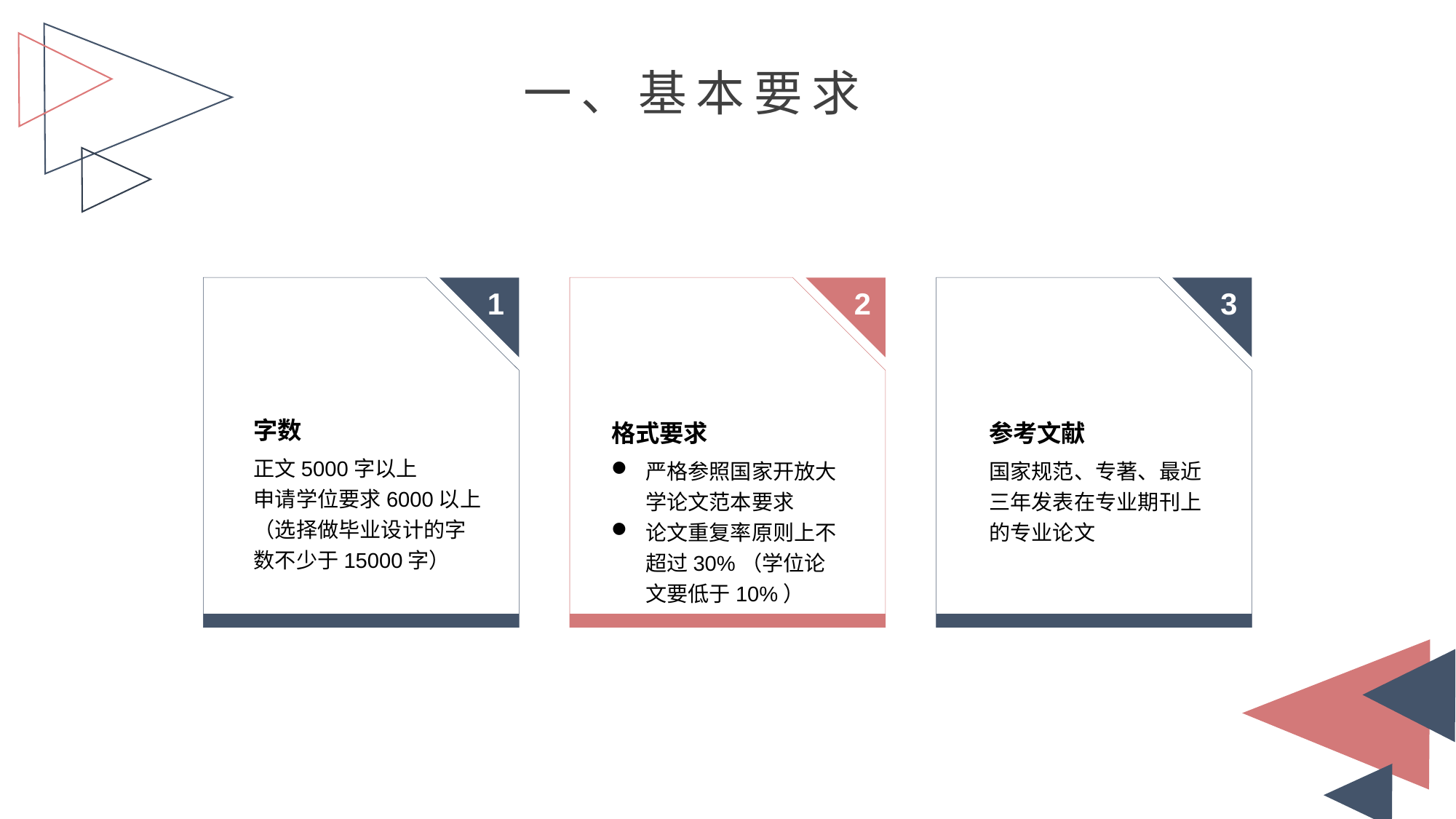

一、基本要求

1

2

3

字数
格式要求
参考文献
正文5000字以上
申请学位要求6000以上
（选择做毕业设计的字数不少于15000字）
严格参照国家开放大学论文范本要求
论文重复率原则上不超过30%（学位论文要低于10%）
国家规范、专著、最近三年发表在专业期刊上的专业论文